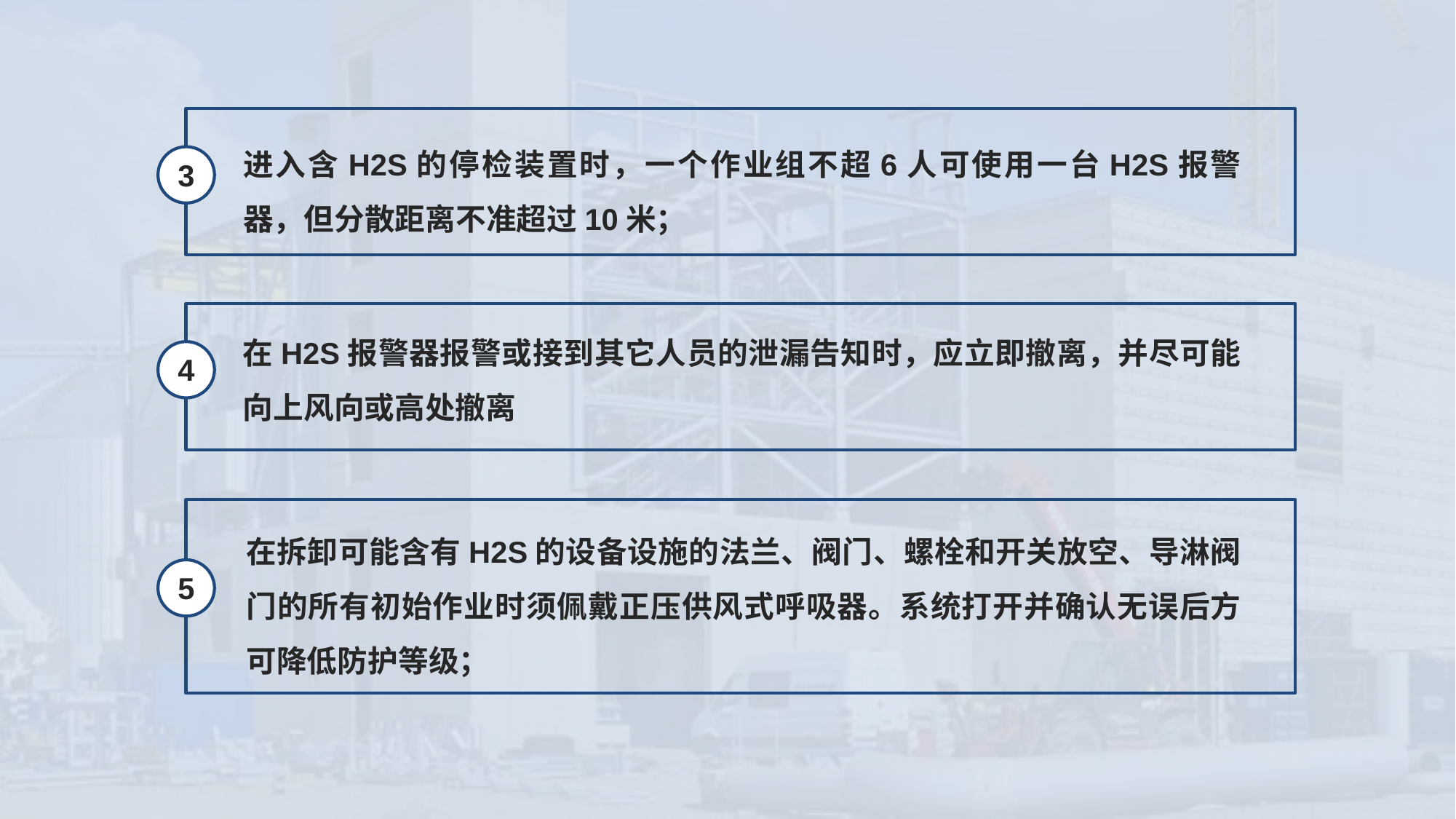

进入含H2S的停检装置时，一个作业组不超6人可使用一台H2S报警器，但分散距离不准超过10米；

3

在H2S报警器报警或接到其它人员的泄漏告知时，应立即撤离，并尽可能向上风向或高处撤离

4

在拆卸可能含有H2S的设备设施的法兰、阀门、螺栓和开关放空、导淋阀门的所有初始作业时须佩戴正压供风式呼吸器。系统打开并确认无误后方可降低防护等级；

5